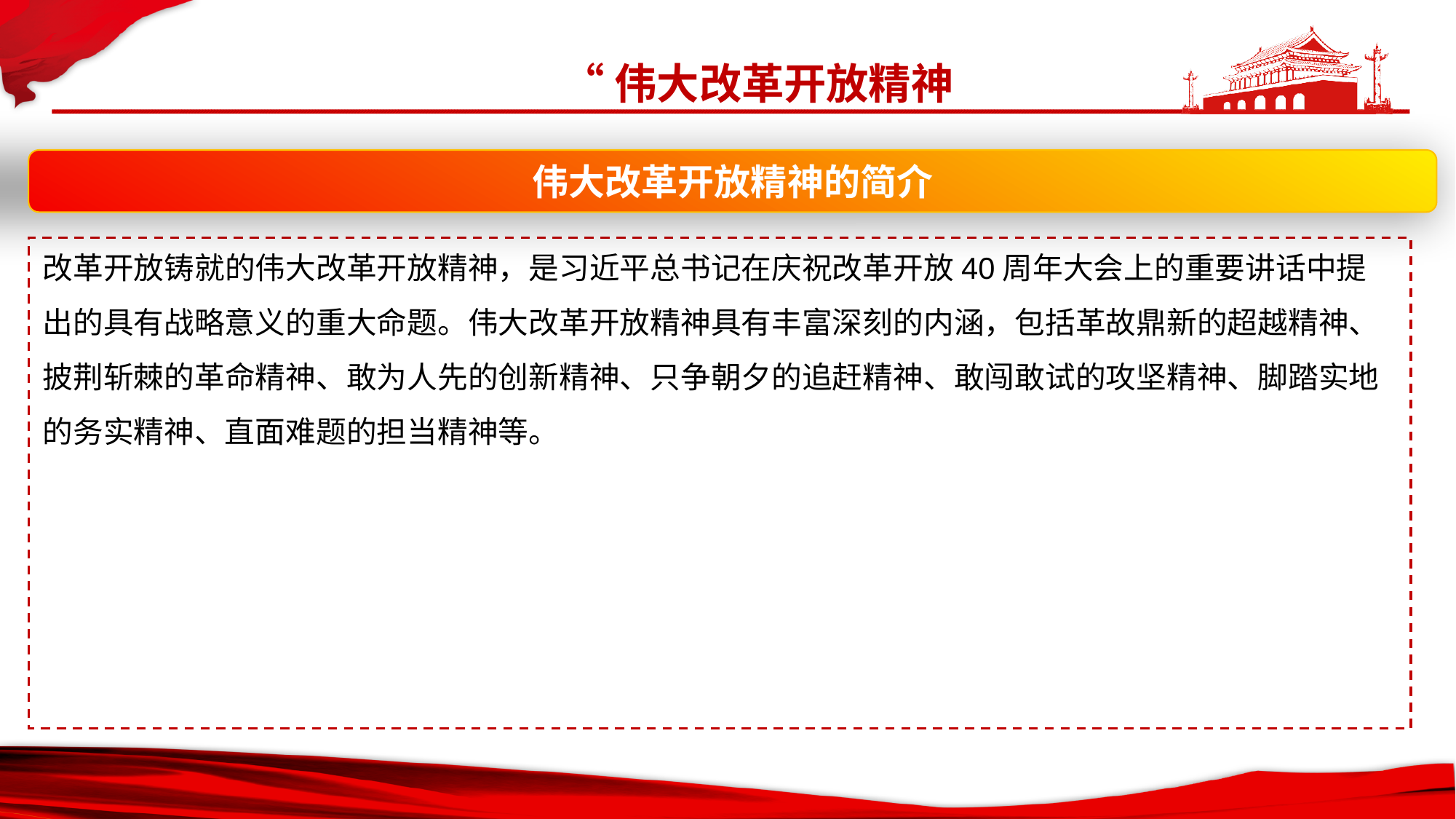

“伟大改革开放精神
伟大改革开放精神的简介
改革开放铸就的伟大改革开放精神，是习近平总书记在庆祝改革开放40周年大会上的重要讲话中提出的具有战略意义的重大命题。伟大改革开放精神具有丰富深刻的内涵，包括革故鼎新的超越精神、披荆斩棘的革命精神、敢为人先的创新精神、只争朝夕的追赶精神、敢闯敢试的攻坚精神、脚踏实地的务实精神、直面难题的担当精神等。